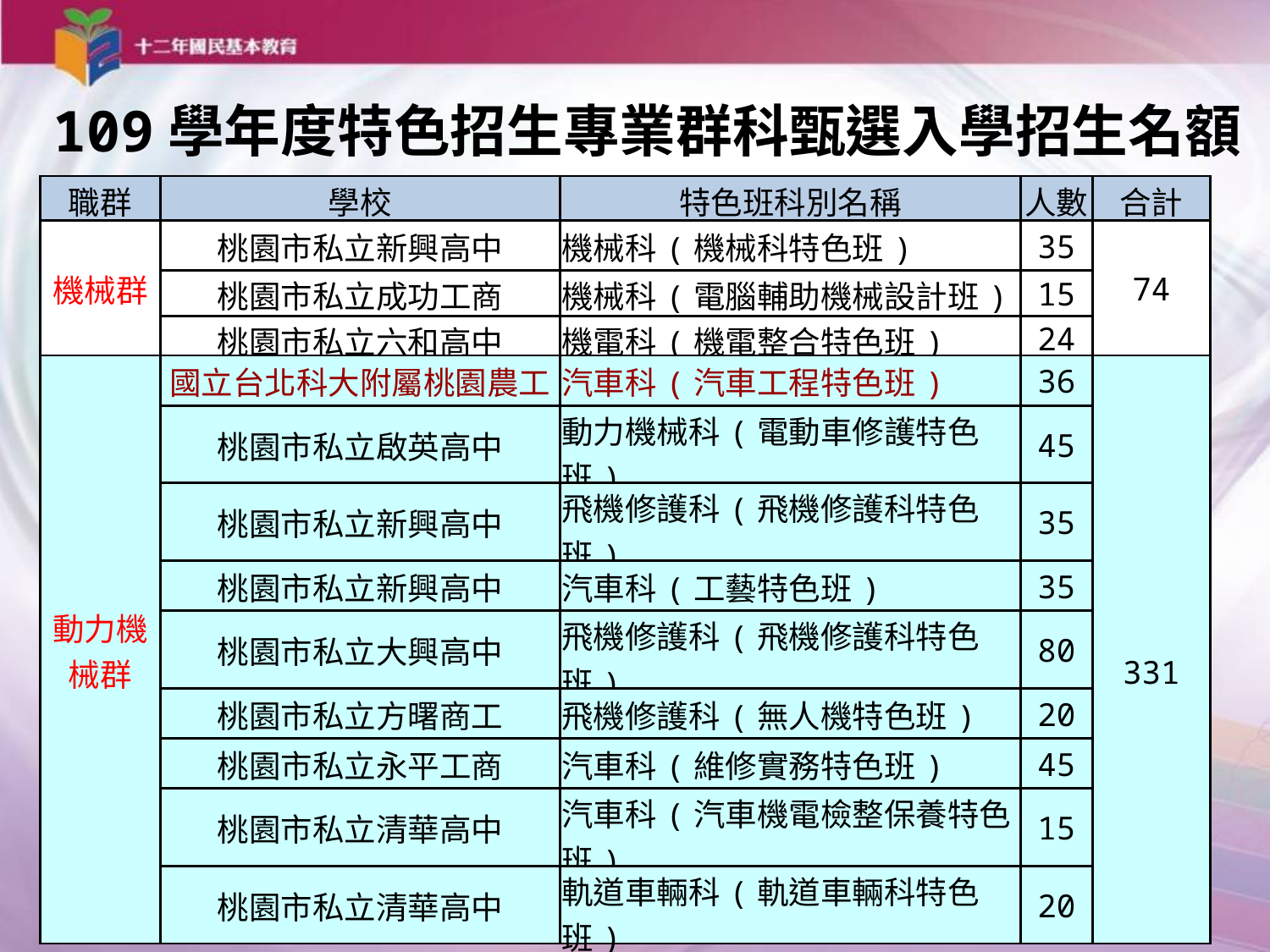

109學年度特色招生專業群科甄選入學招生名額
| 職群 | 學校 | 特色班科別名稱 | 人數 | 合計 |
| --- | --- | --- | --- | --- |
| 機械群 | 桃園市私立新興高中 | 機械科(機械科特色班) | 35 | 74 |
|  | 桃園市私立成功工商 | 機械科(電腦輔助機械設計班) | 15 |  |
|  | 桃園市私立六和高中 | 機電科(機電整合特色班) | 24 |  |
| 動力機械群 | 國立台北科大附屬桃園農工 | 汽車科(汽車工程特色班) | 36 | 331 |
|  | 桃園市私立啟英高中 | 動力機械科(電動車修護特色班) | 45 |  |
|  | 桃園市私立新興高中 | 飛機修護科(飛機修護科特色班) | 35 |  |
|  | 桃園市私立新興高中 | 汽車科(工藝特色班) | 35 |  |
|  | 桃園市私立大興高中 | 飛機修護科(飛機修護科特色班) | 80 |  |
|  | 桃園市私立方曙商工 | 飛機修護科(無人機特色班) | 20 |  |
|  | 桃園市私立永平工商 | 汽車科(維修實務特色班) | 45 |  |
|  | 桃園市私立清華高中 | 汽車科(汽車機電檢整保養特色班) | 15 |  |
|  | 桃園市私立清華高中 | 軌道車輛科(軌道車輛科特色班) | 20 |  |